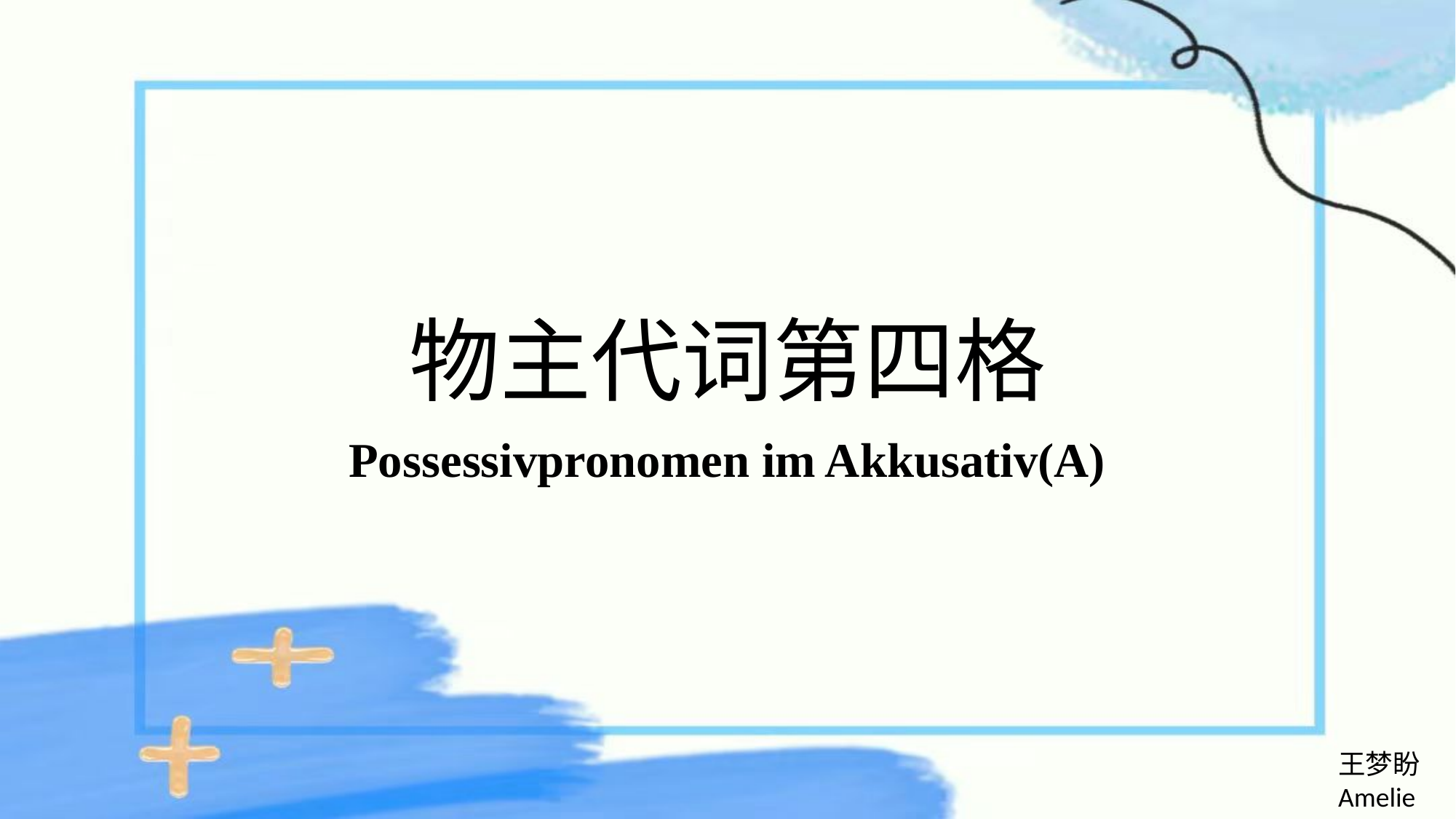

# 物主代词第四格
Possessivpronomen im Akkusativ(A)
王梦盼
Amelie